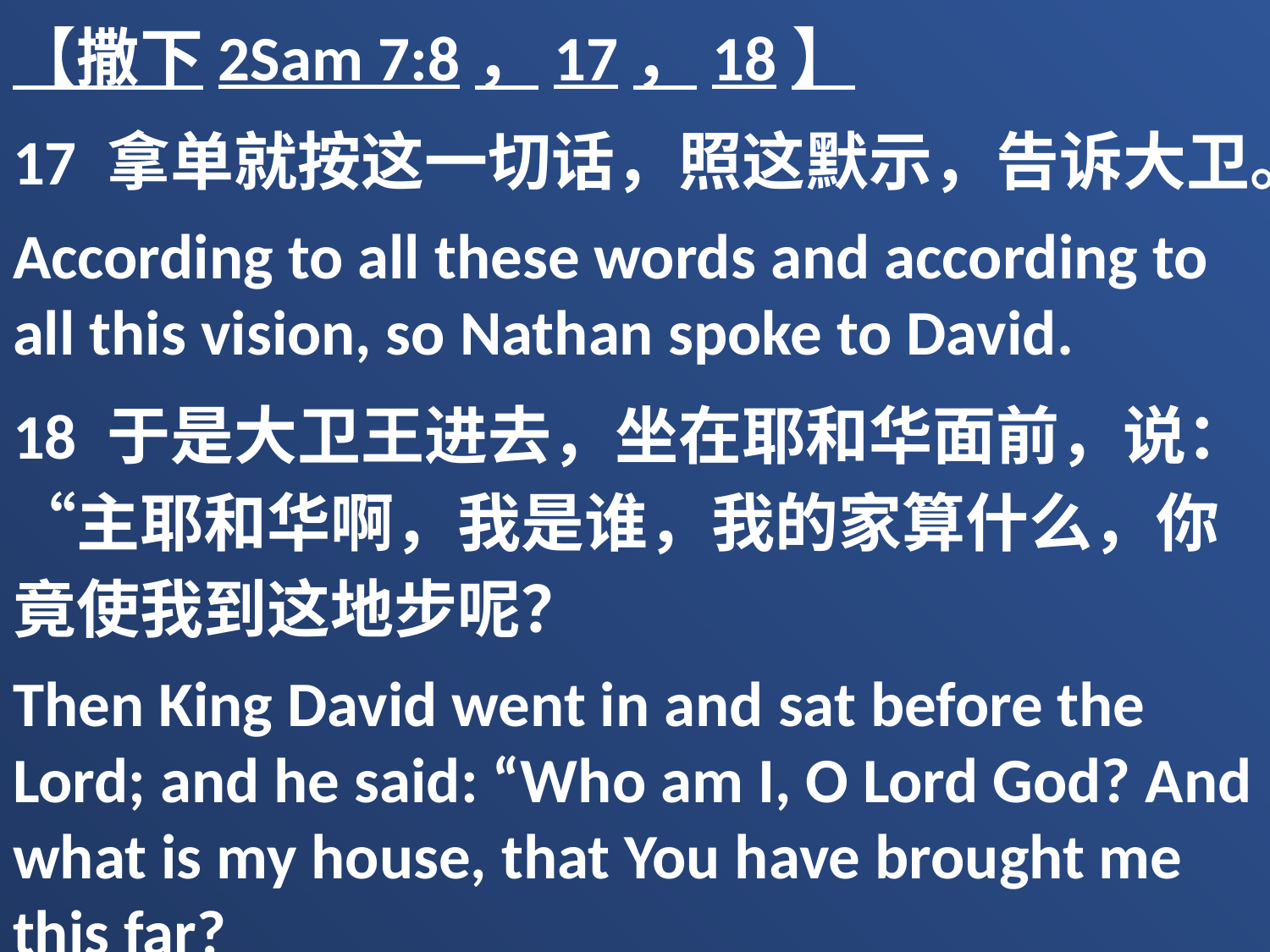

【撒下2Sam 7:8，17，18】
17 拿单就按这一切话，照这默示，告诉大卫。
According to all these words and according to all this vision, so Nathan spoke to David.
18 于是大卫王进去，坐在耶和华面前，说：“主耶和华啊，我是谁，我的家算什么，你竟使我到这地步呢？
Then King David went in and sat before the Lord; and he said: “Who am I, O Lord God? And what is my house, that You have brought me this far?